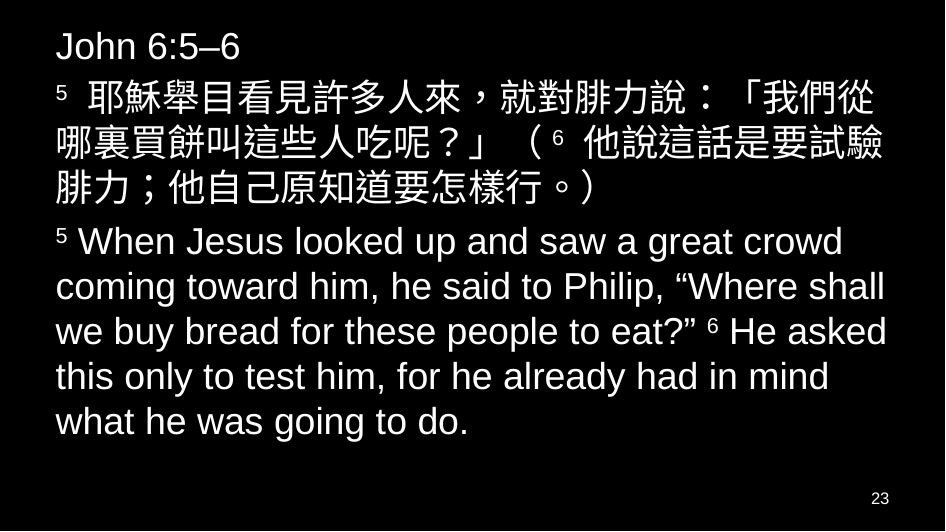

John 6:5–6
5 耶穌舉目看見許多人來，就對腓力說：「我們從哪裏買餅叫這些人吃呢？」（6 他說這話是要試驗腓力；他自己原知道要怎樣行。）
5 When Jesus looked up and saw a great crowd coming toward him, he said to Philip, “Where shall we buy bread for these people to eat?” 6 He asked this only to test him, for he already had in mind what he was going to do.

23